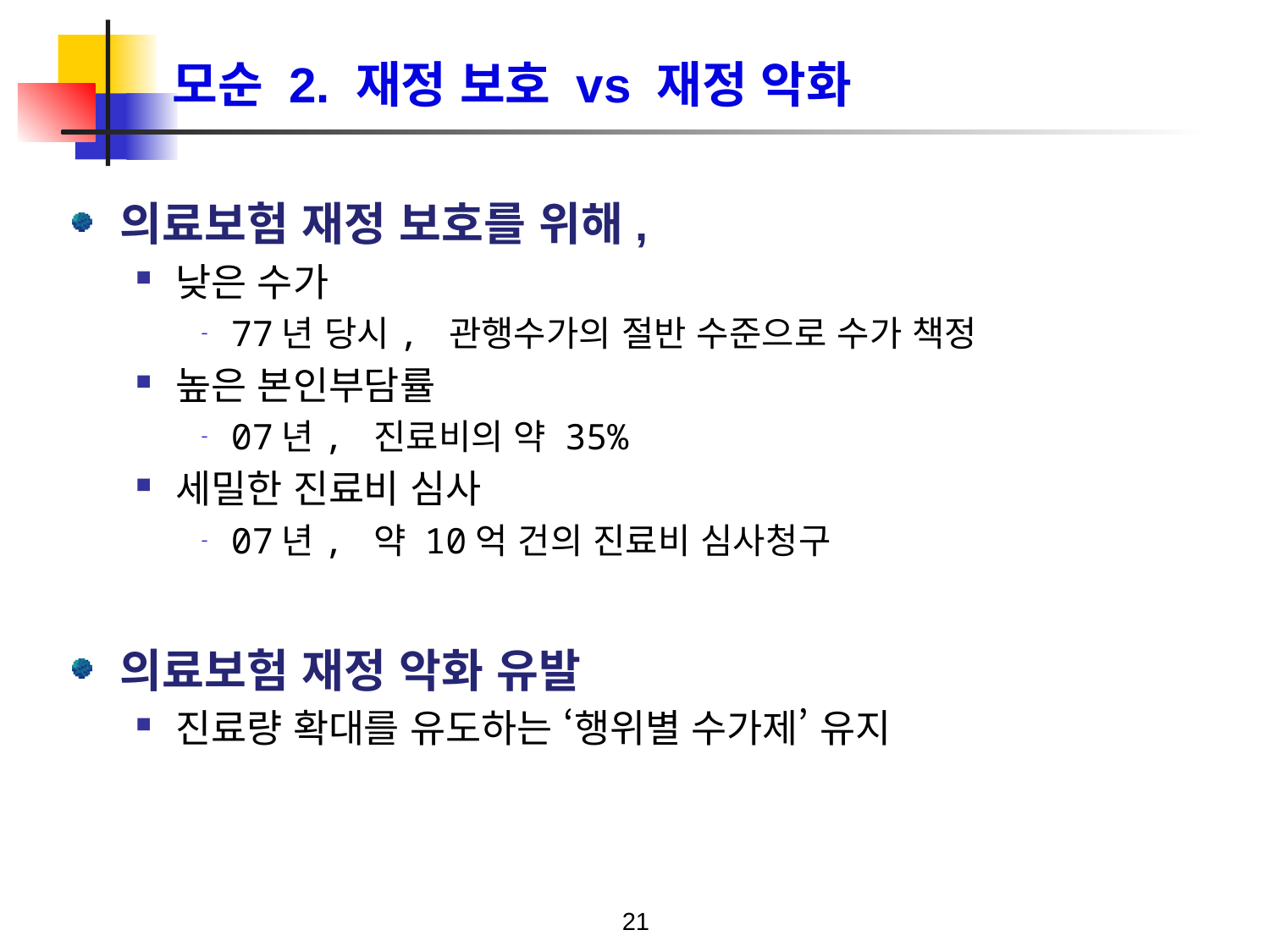

# 모순 2. 재정 보호 vs 재정 악화
의료보험 재정 보호를 위해,
낮은 수가
77년 당시, 관행수가의 절반 수준으로 수가 책정
높은 본인부담률
07년, 진료비의 약 35%
세밀한 진료비 심사
07년, 약 10억 건의 진료비 심사청구

의료보험 재정 악화 유발
진료량 확대를 유도하는 ‘행위별 수가제’ 유지
21